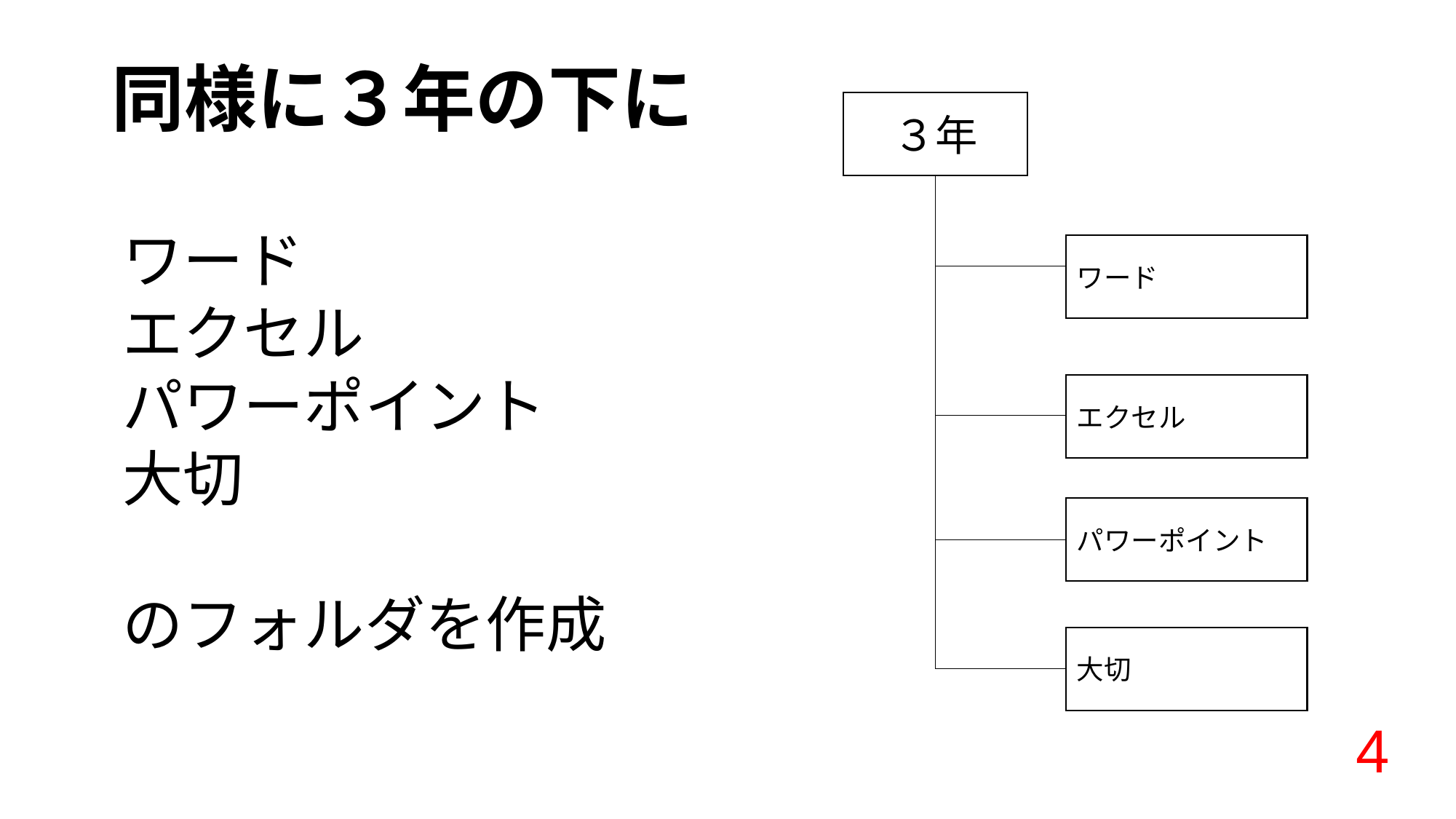

同様に３年の下に
３年
ワード
エクセル
パワーポイント
大切

のフォルダを作成
ワード
エクセル
パワーポイント
大切
4